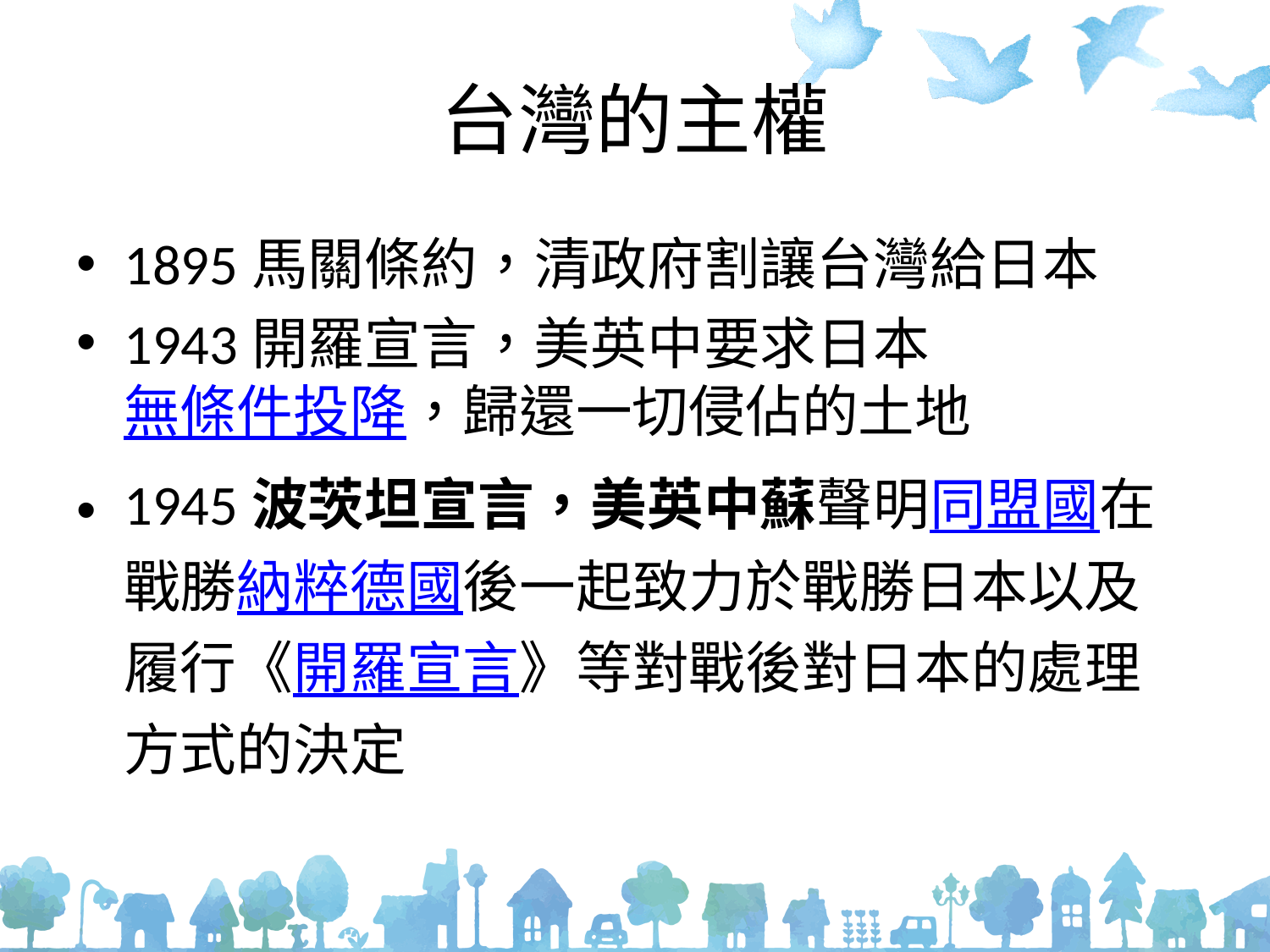

# 台灣的主權
1895馬關條約，清政府割讓台灣給日本
1943開羅宣言，美英中要求日本無條件投降，歸還一切侵佔的土地
1945波茨坦宣言，美英中蘇聲明同盟國在戰勝納粹德國後一起致力於戰勝日本以及履行《開羅宣言》等對戰後對日本的處理方式的決定